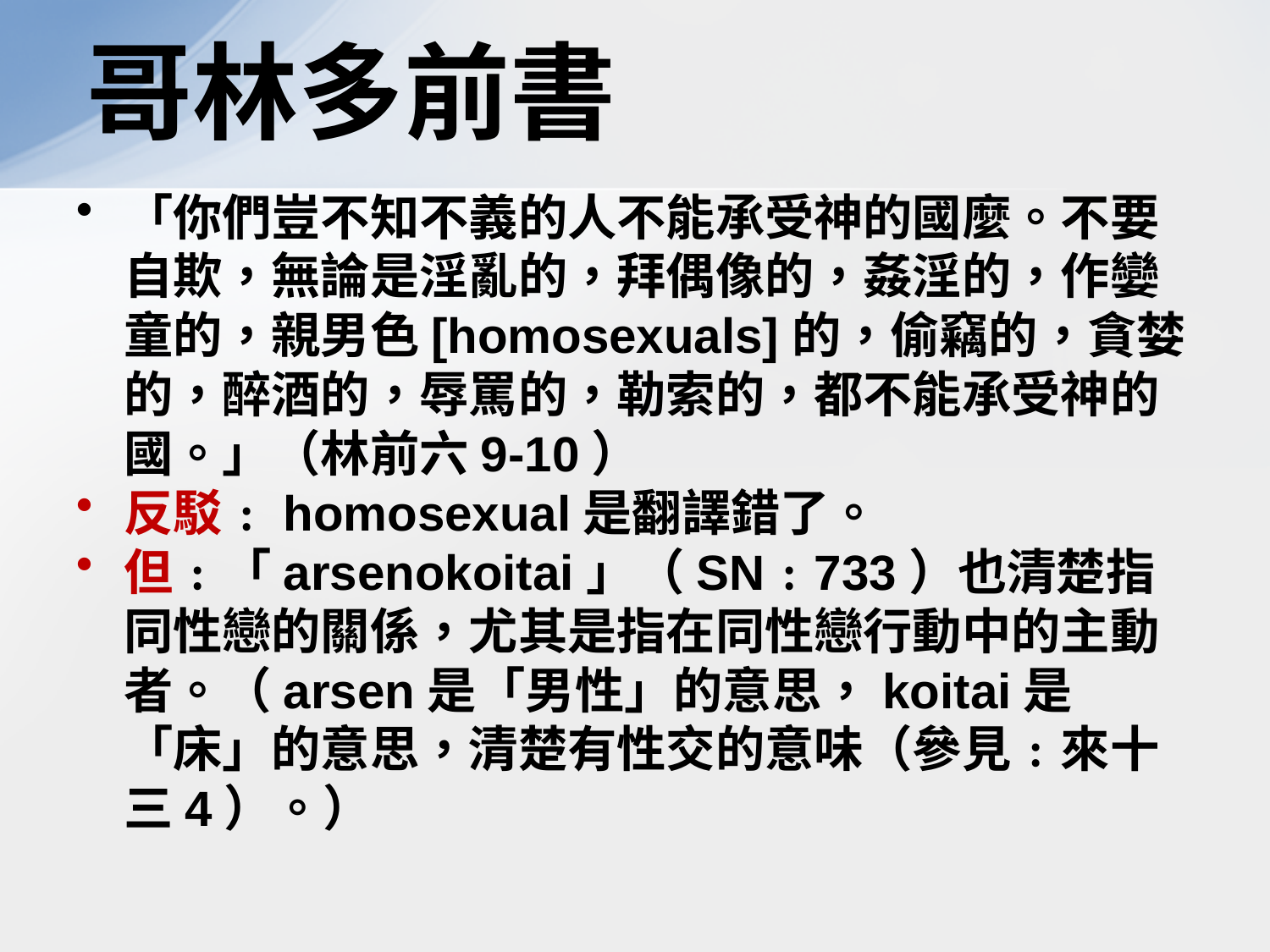

# 哥林多前書
「你們豈不知不義的人不能承受神的國麼。不要自欺，無論是淫亂的，拜偶像的，姦淫的，作孌童的，親男色[homosexuals]的，偷竊的，貪婪的，醉酒的，辱罵的，勒索的，都不能承受神的國。」（林前六9-10）
反駁﹕homosexual是翻譯錯了。
但﹕「arsenokoitai」（SN﹕733）也清楚指同性戀的關係，尤其是指在同性戀行動中的主動者。（arsen是「男性」的意思，koitai是「床」的意思，清楚有性交的意味（參見﹕來十三4）。）